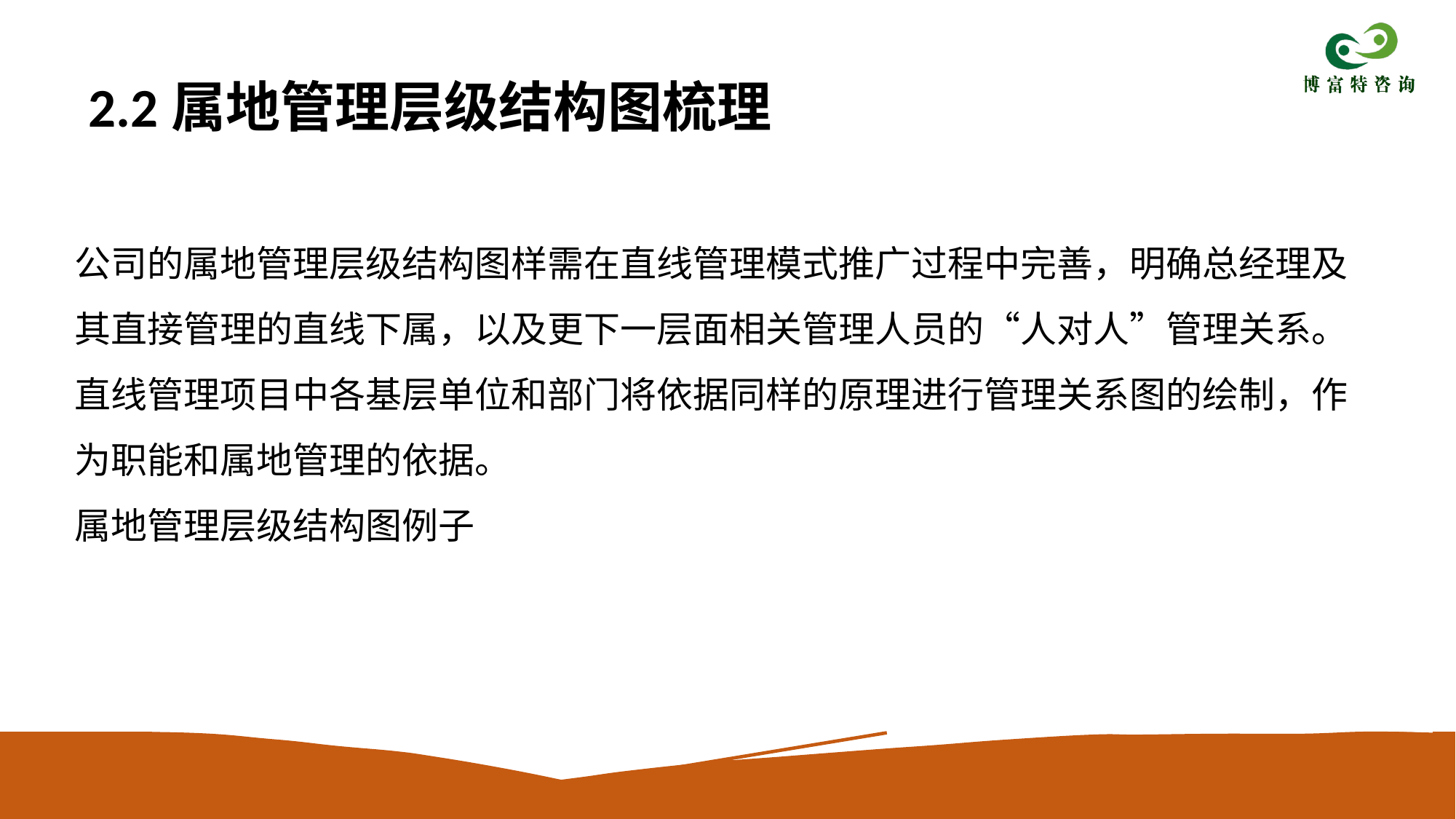

2.2属地管理层级结构图梳理
公司的属地管理层级结构图样需在直线管理模式推广过程中完善，明确总经理及其直接管理的直线下属，以及更下一层面相关管理人员的“人对人”管理关系。
直线管理项目中各基层单位和部门将依据同样的原理进行管理关系图的绘制，作为职能和属地管理的依据。
属地管理层级结构图例子